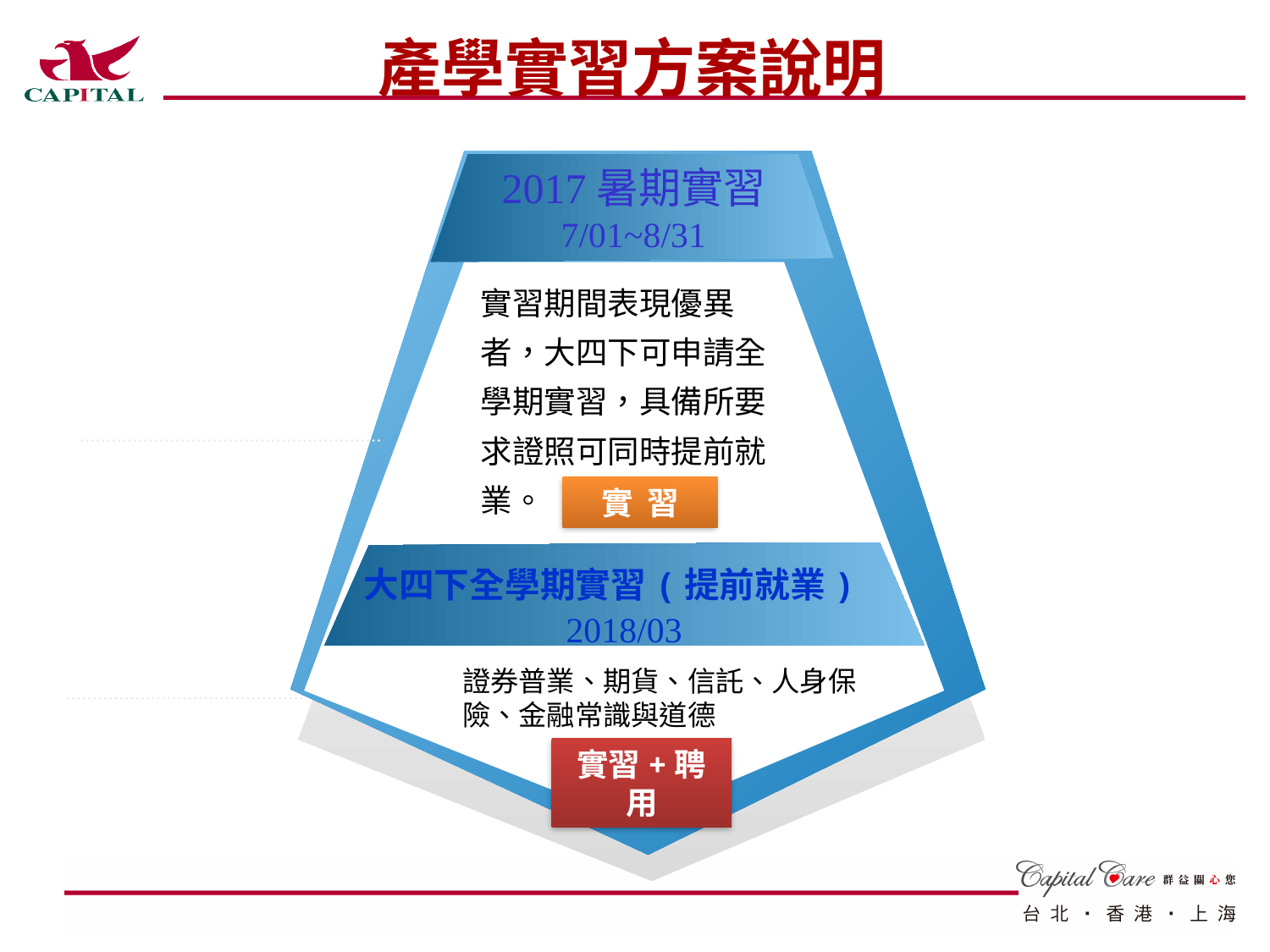

產學實習方案說明

2017暑期實習
7/01~8/31

實習期間表現優異者，大四下可申請全學期實習，具備所要求證照可同時提前就業。

實  習
大四下全學期實習(提前就業)
2018/03
證券普業、期貨、信託、人身保險、金融常識與道德

實習+聘用